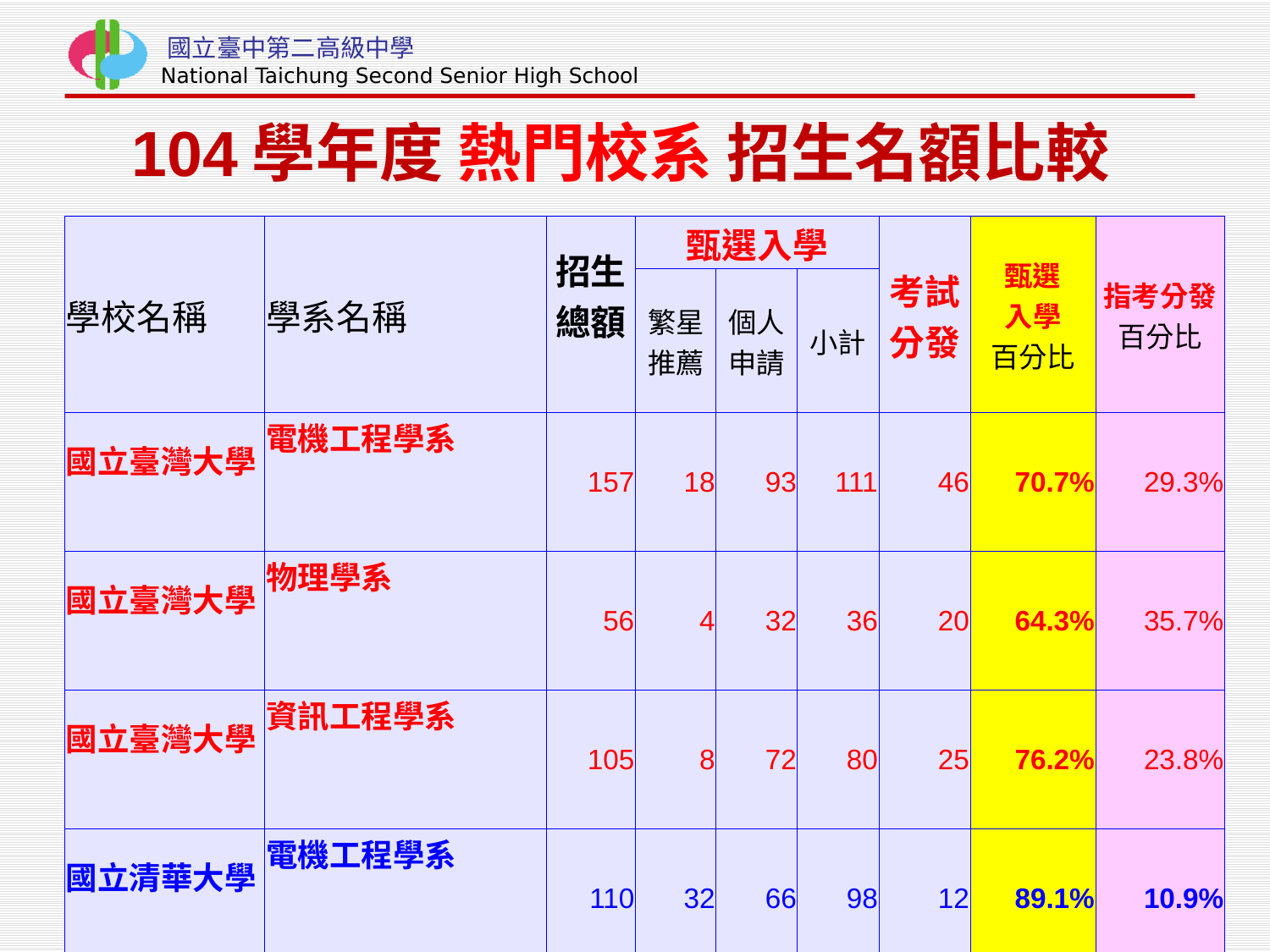

# 104學年度 熱門校系 招生名額比較
| 學校名稱 | 學系名稱 | 招生 總額 | 甄選入學 |  |  | 考試 分發 | 甄選 入學 百分比 | 指考分發 百分比 |
| --- | --- | --- | --- | --- | --- | --- | --- | --- |
|  |  |  | 繁星推薦 | 個人申請 | 小計 |  |  |  |
| 國立臺灣大學 | 電機工程學系 | 157 | 18 | 93 | 111 | 46 | 70.7% | 29.3% |
| 國立臺灣大學 | 物理學系 | 56 | 4 | 32 | 36 | 20 | 64.3% | 35.7% |
| 國立臺灣大學 | 資訊工程學系 | 105 | 8 | 72 | 80 | 25 | 76.2% | 23.8% |
| 國立清華大學 | 電機工程學系 | 110 | 32 | 66 | 98 | 12 | 89.1% | 10.9% |
| 國立清華大學 | 材料科學工程學系 | 97 | 17 | 70 | 87 | 10 | 89.7% | 10.3% |
| 國立清華大學 | 資訊工程學系 | 126 | 19 | 91 | 110 | 16 | 87.3% | 12.7% |
| 國立清華大學 | 動力機械工程學系 | 103 | 15 | 82 | 97 | 6 | 94.2% | 5.8% |
| 國立交通大學 | 電機工程學系 | 143 | 38 | 92 | 130 | 13 | 90.9% | 9.1% |
| 國立交通大學 | 電子工程學系 | 77 | 14 | 51 | 65 | 12 | 84.4% | 15.6% |
| 國立成功大學 | 電機工程學系 | 146 | 20 | 110 | 130 | 16 | 89.0% | 11% |
| 國立成功大學 | 材料科學及工程學系 | 90 | 22 | 36 | 58 | 32 | 64.4% | 35.6% |
| 國立成功大學 | 資訊工程學系 | 101 | 12 | 55 | 67 | 34 | 66.3% | 33.7% |
| 國立成功大學 | 建築學系 | 57 | 8 | 28 | 36 | 21 | 63.2% | 36.8% |